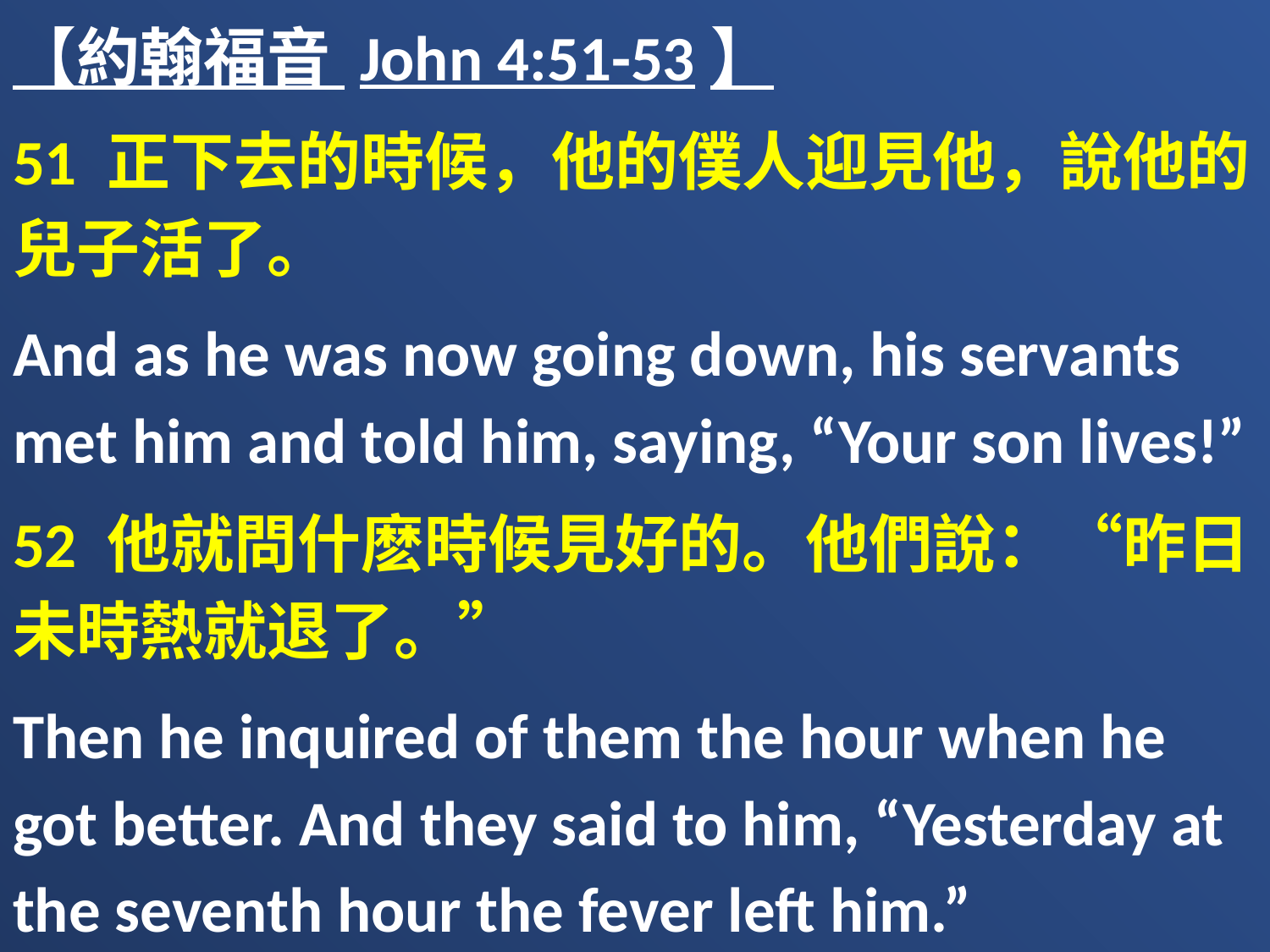

【約翰福音 John 4:51-53】
51 正下去的時候，他的僕人迎見他，說他的兒子活了。
And as he was now going down, his servants met him and told him, saying, “Your son lives!”
52 他就問什麽時候見好的。他們說：“昨日未時熱就退了。”
Then he inquired of them the hour when he got better. And they said to him, “Yesterday at the seventh hour the fever left him.”